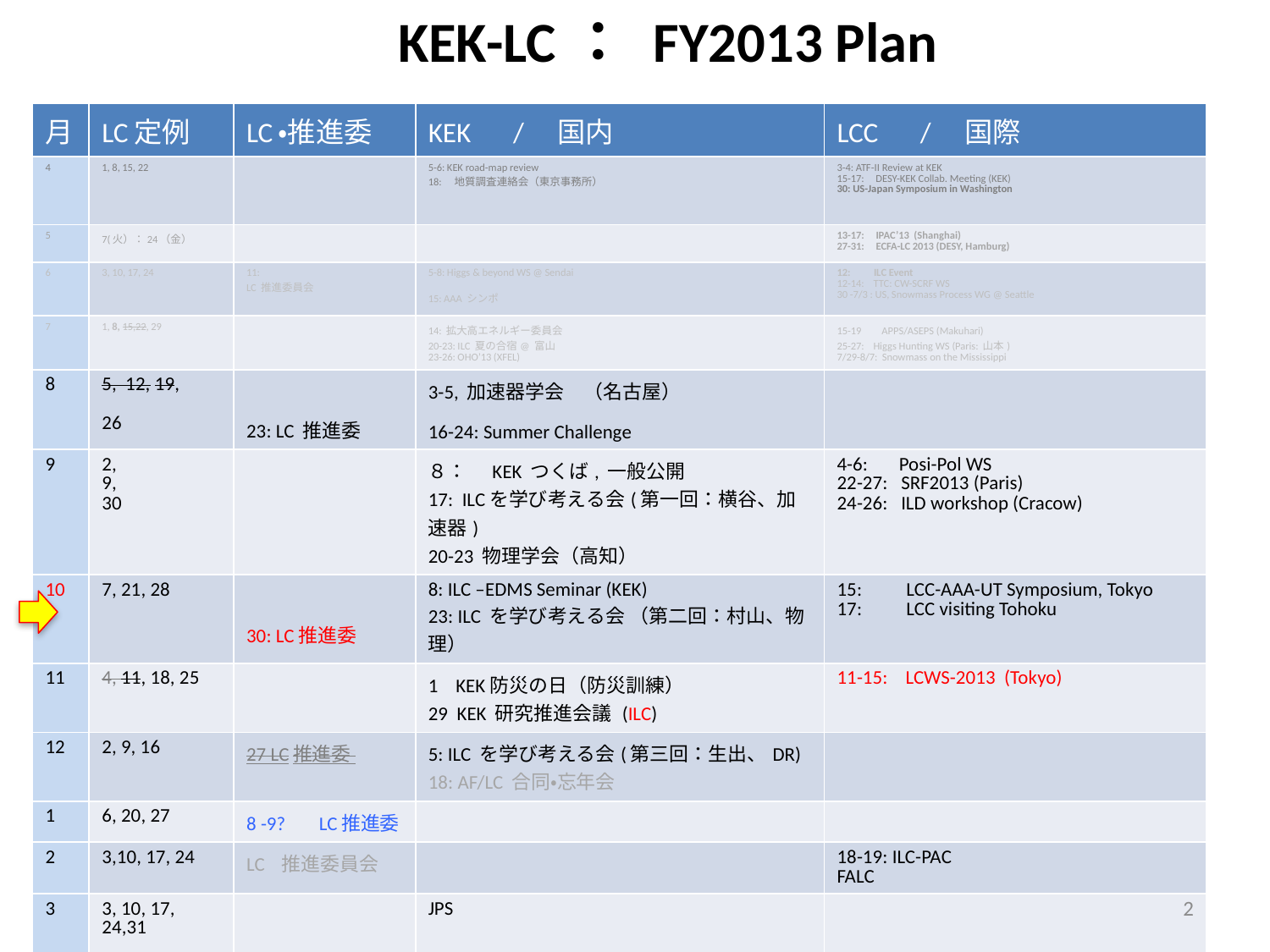

# KEK-LC： FY2013 Plan
| 月 | LC定例 | LC・推進委 | KEK　/　国内 | LCC　/　国際 |
| --- | --- | --- | --- | --- |
| 4 | 1, 8, 15, 22 |  | 5-6: KEK road-map review 18:　地質調査連絡会（東京事務所） | 3-4: ATF-II Review at KEK 15-17: DESY-KEK Collab. Meeting (KEK) 30: US-Japan Symposium in Washington |
| 5 | 7(火）：24（金） |  |  | 13-17: IPAC’13 (Shanghai) 27-31: ECFA-LC 2013 (DESY, Hamburg) |
| 6 | 3, 10, 17, 24 | 11: LC 推進委員会 | 5-8: Higgs & beyond WS @ Sendai 15: AAA シンポ | 12: ILC Event 12-14: TTC: CW-SCRF WS 30 -7/3 : US, Snowmass Process WG @ Seattle |
| 7 | 1, 8, 15,22, 29 |  | 14: 拡大高エネルギー委員会 20-23: ILC 夏の合宿@ 富山 23-26: OHO’13 (XFEL) | 15-19　 APPS/ASEPS (Makuhari) 25-27: Higgs Hunting WS (Paris: 山本) 7/29-8/7: Snowmass on the Mississippi |
| 8 | 5, 12, 19, 26 | 23: LC 推進委 | 3-5, 加速器学会　（名古屋） 16-24: Summer Challenge |  |
| 9 | 2, 9, 30 |  | ８：　KEK つくば, 一般公開 17: ILCを学び考える会(第一回：横谷、加速器) 20-23 物理学会（高知） | 4-6: Posi-Pol WS 22-27: SRF2013 (Paris) 24-26: ILD workshop (Cracow) |
| 10 | 7, 21, 28 | 30: LC推進委 | 8: ILC –EDMS Seminar (KEK) 23: ILC を学び考える会 （第二回：村山、物理） | 15: LCC-AAA-UT Symposium, Tokyo 17: LCC visiting Tohoku |
| 11 | 4, 11, 18, 25 |  | 1 KEK防災の日（防災訓練） 29 KEK 研究推進会議 (ILC) | 11-15: LCWS-2013 (Tokyo) |
| 12 | 2, 9, 16 | 27 LC推進委 | 5: ILC を学び考える会(第三回：生出、DR) 18: AF/LC 合同・忘年会 |  |
| 1 | 6, 20, 27 | 8 -9? 　LC推進委 |  |  |
| 2 | 3,10, 17, 24 | LC 推進委員会 |  | 18-19: ILC-PAC FALC |
| 3 | 3, 10, 17, 24,31 |  | JPS |  |

2